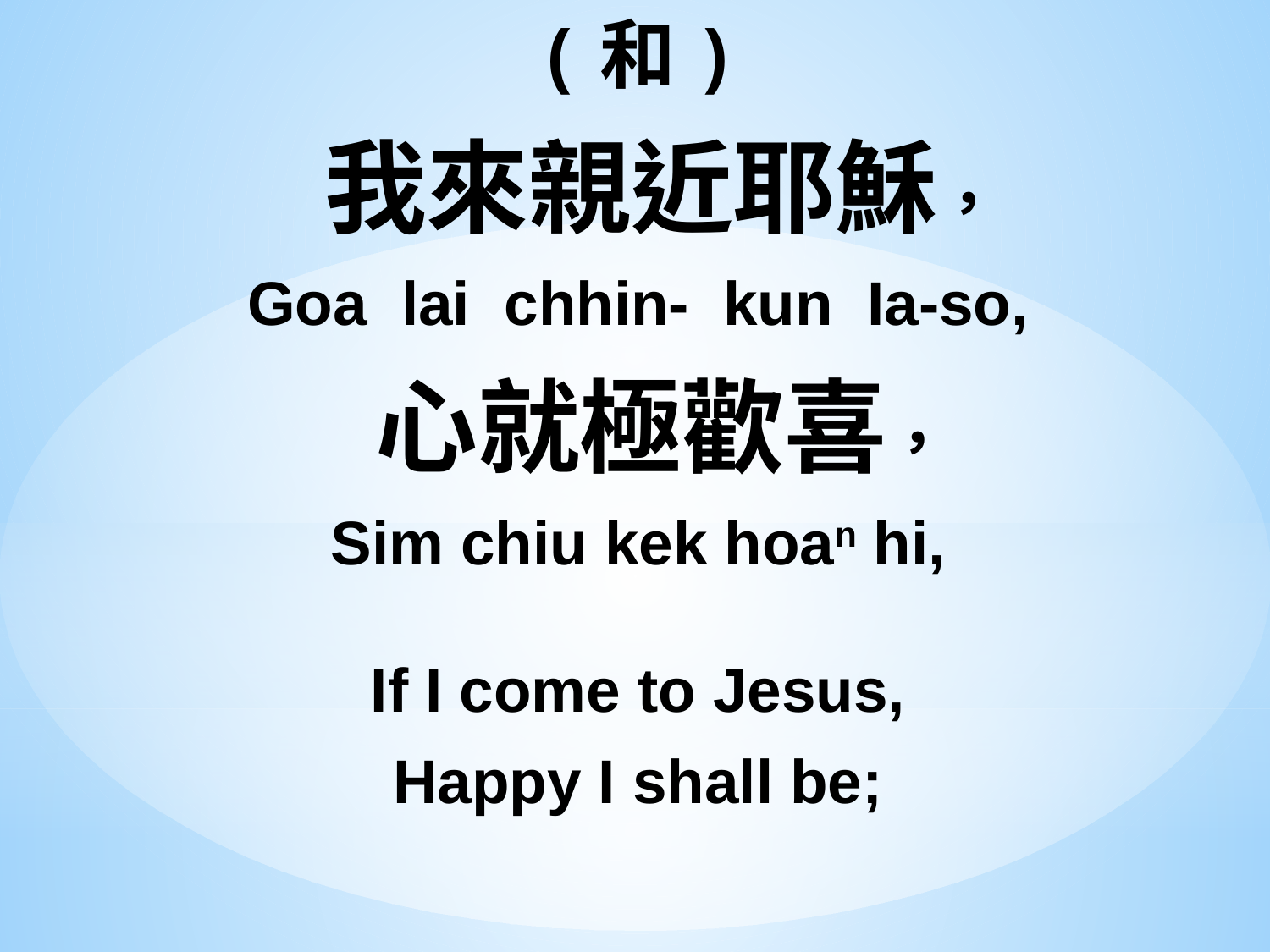

(和)
 我來親近耶穌，
Goa  lai  chhin-  kun  Ia-so,
 心就極歡喜，
Sim chiu kek hoan hi,

If I come to Jesus,
Happy I shall be;